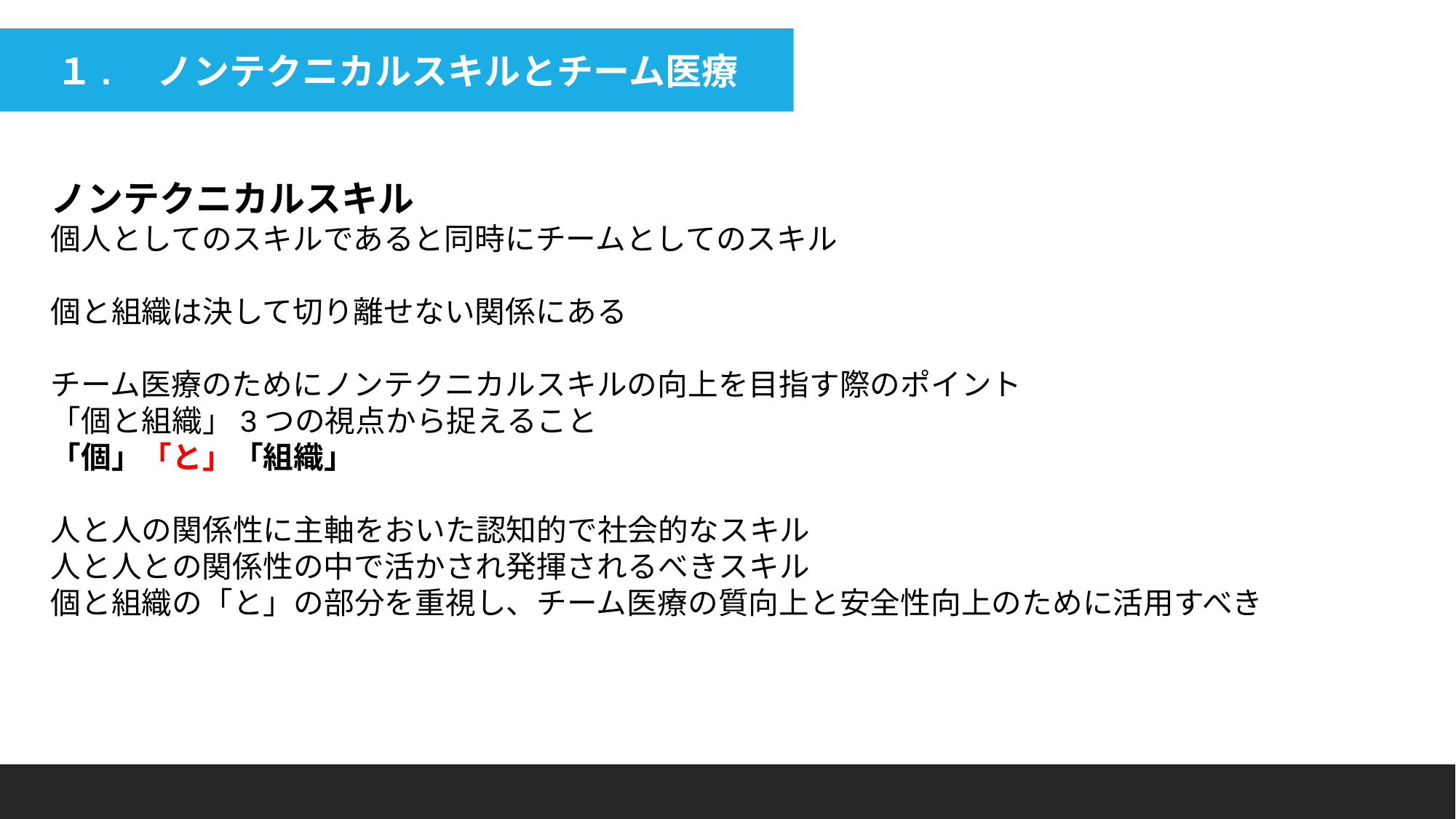

１.　ノンテクニカルスキルとチーム医療
ノンテクニカルスキル
個人としてのスキルであると同時にチームとしてのスキル

個と組織は決して切り離せない関係にある

チーム医療のためにノンテクニカルスキルの向上を目指す際のポイント
「個と組織」3つの視点から捉えること
「個」「と」「組織」

人と人の関係性に主軸をおいた認知的で社会的なスキル
人と人との関係性の中で活かされ発揮されるべきスキル
個と組織の「と」の部分を重視し、チーム医療の質向上と安全性向上のために活用すべき